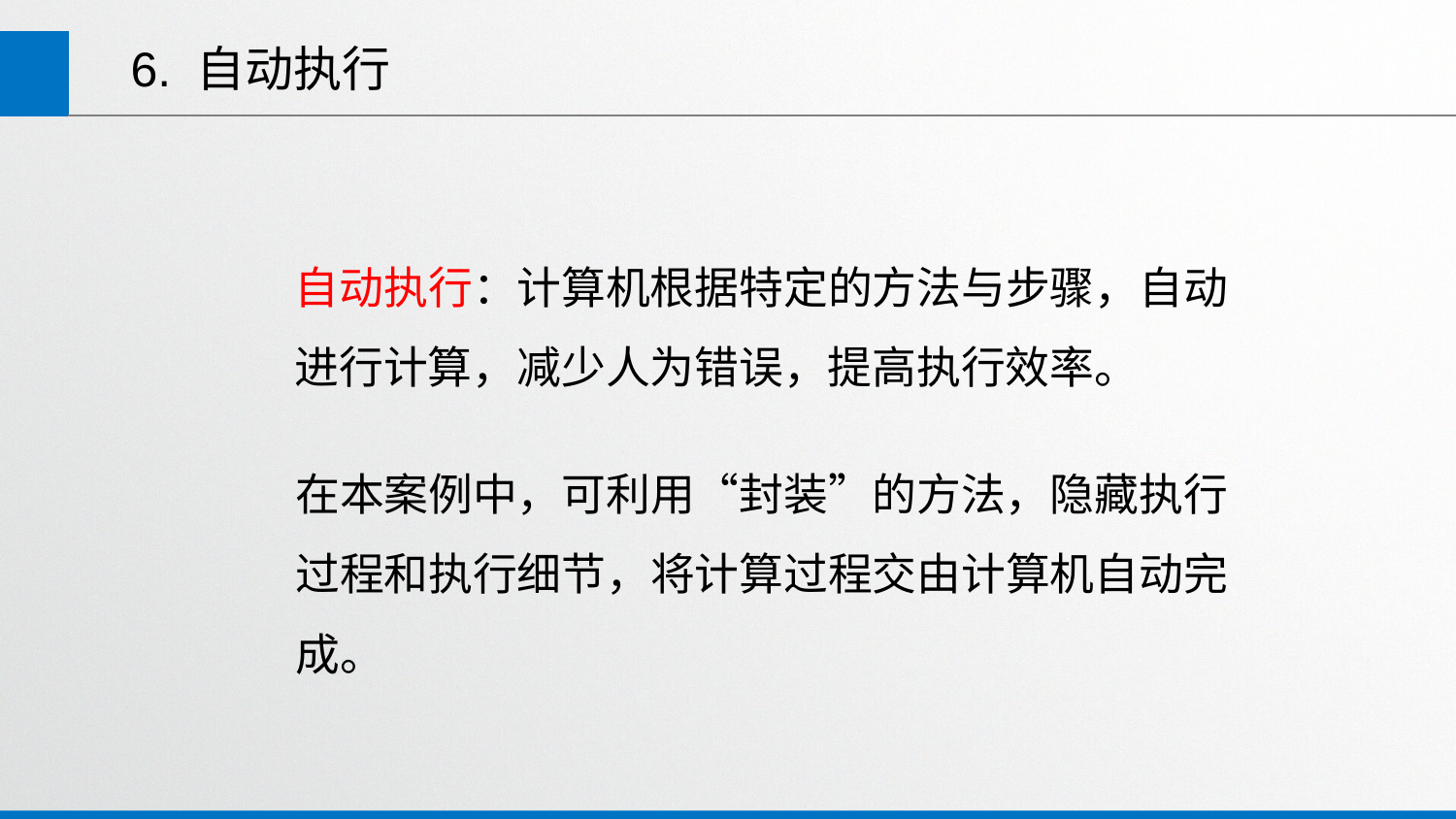

6. 自动执行
自动执行：计算机根据特定的方法与步骤，自动进行计算，减少人为错误，提高执行效率。
在本案例中，可利用“封装”的方法，隐藏执行过程和执行细节，将计算过程交由计算机自动完成。